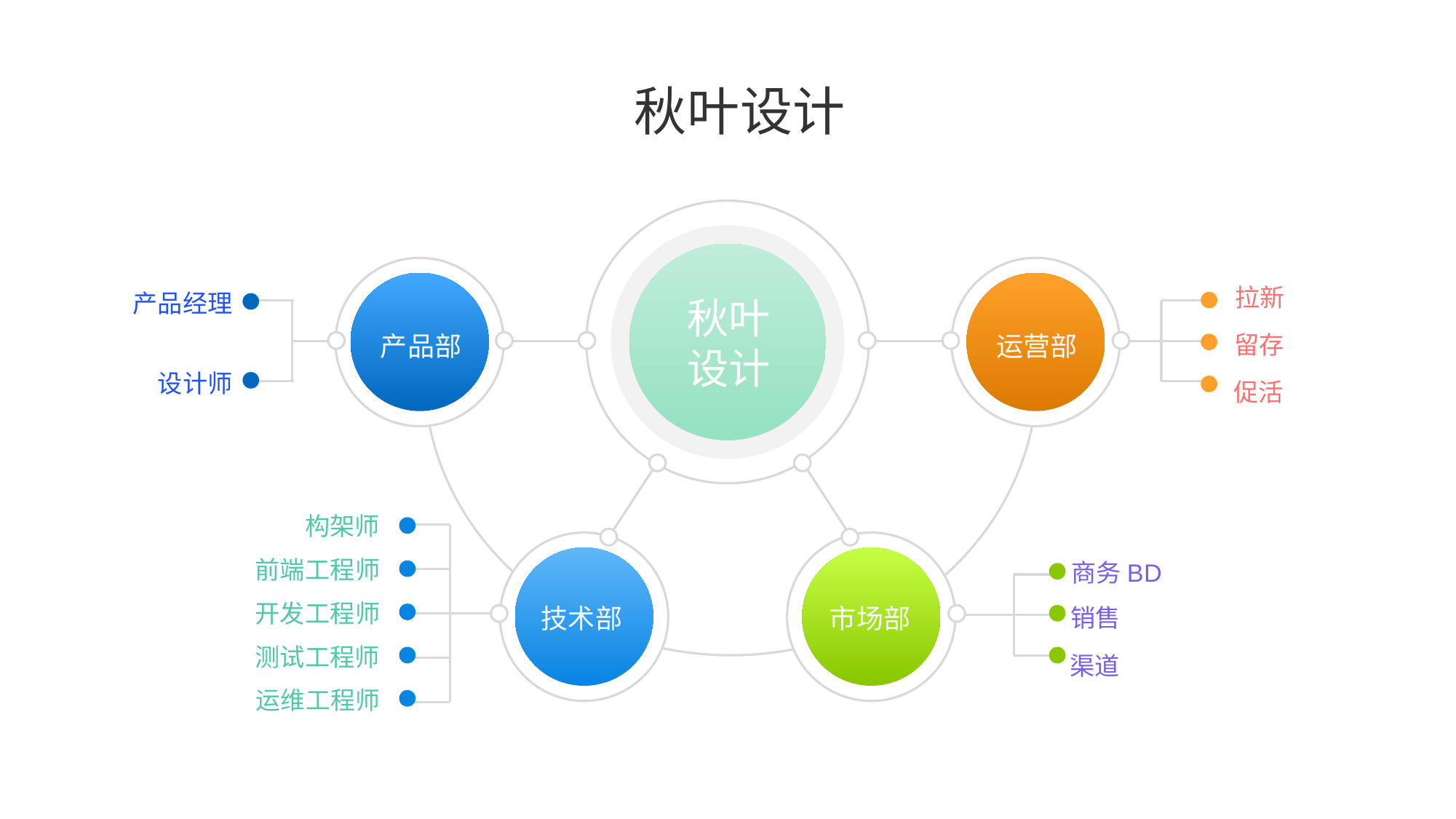

秋叶设计

拉新
产品经理
秋叶
设计

留存
产品部
运营部

设计师
促活

构架师

前端工程师
商务BD

开发工程师
技术部
市场部
销售

测试工程师
渠道

运维工程师